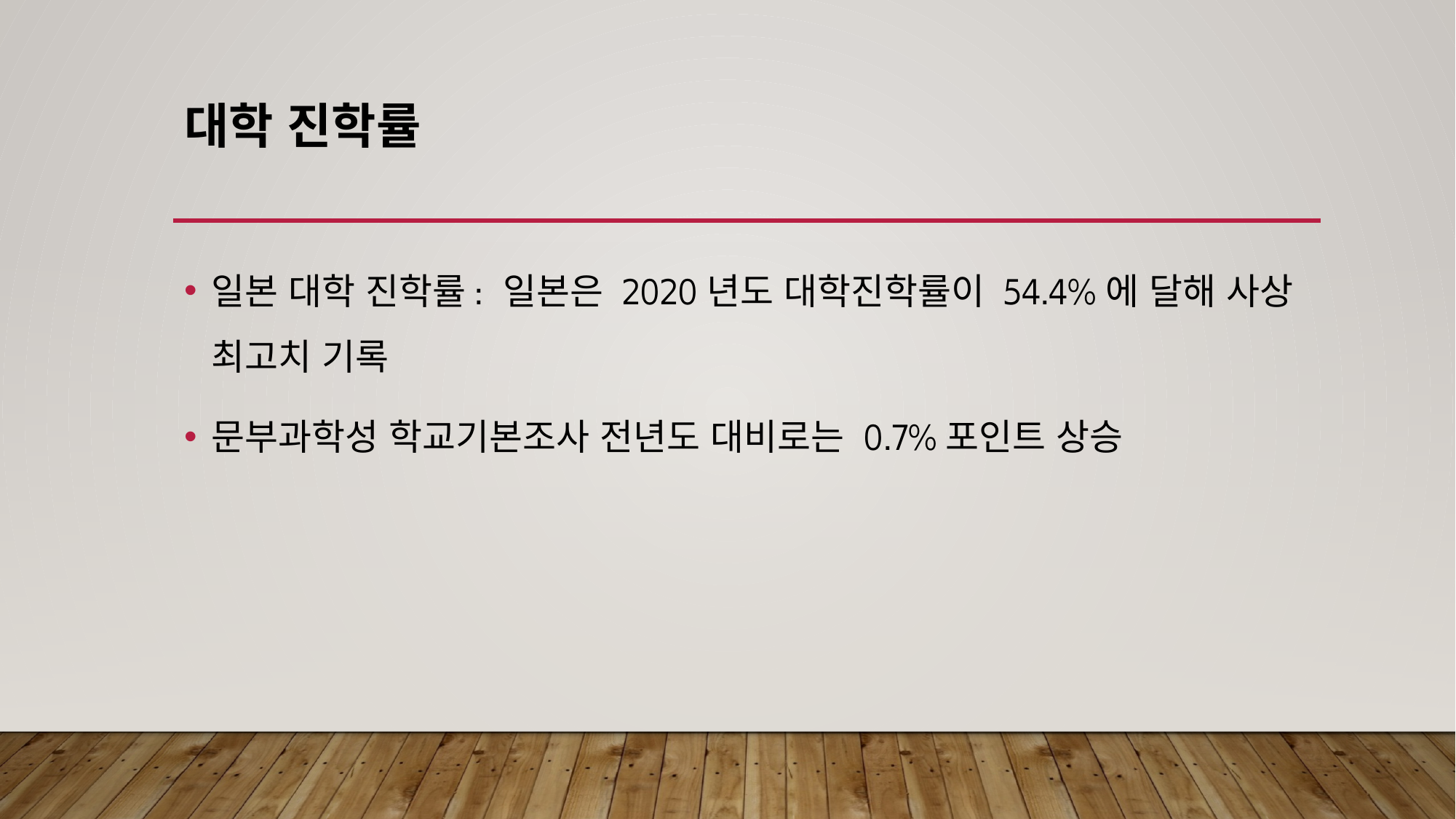

# 대학 진학률
일본 대학 진학률: 일본은 2020년도 대학진학률이 54.4%에 달해 사상 최고치 기록
문부과학성 학교기본조사 전년도 대비로는 0.7%포인트 상승